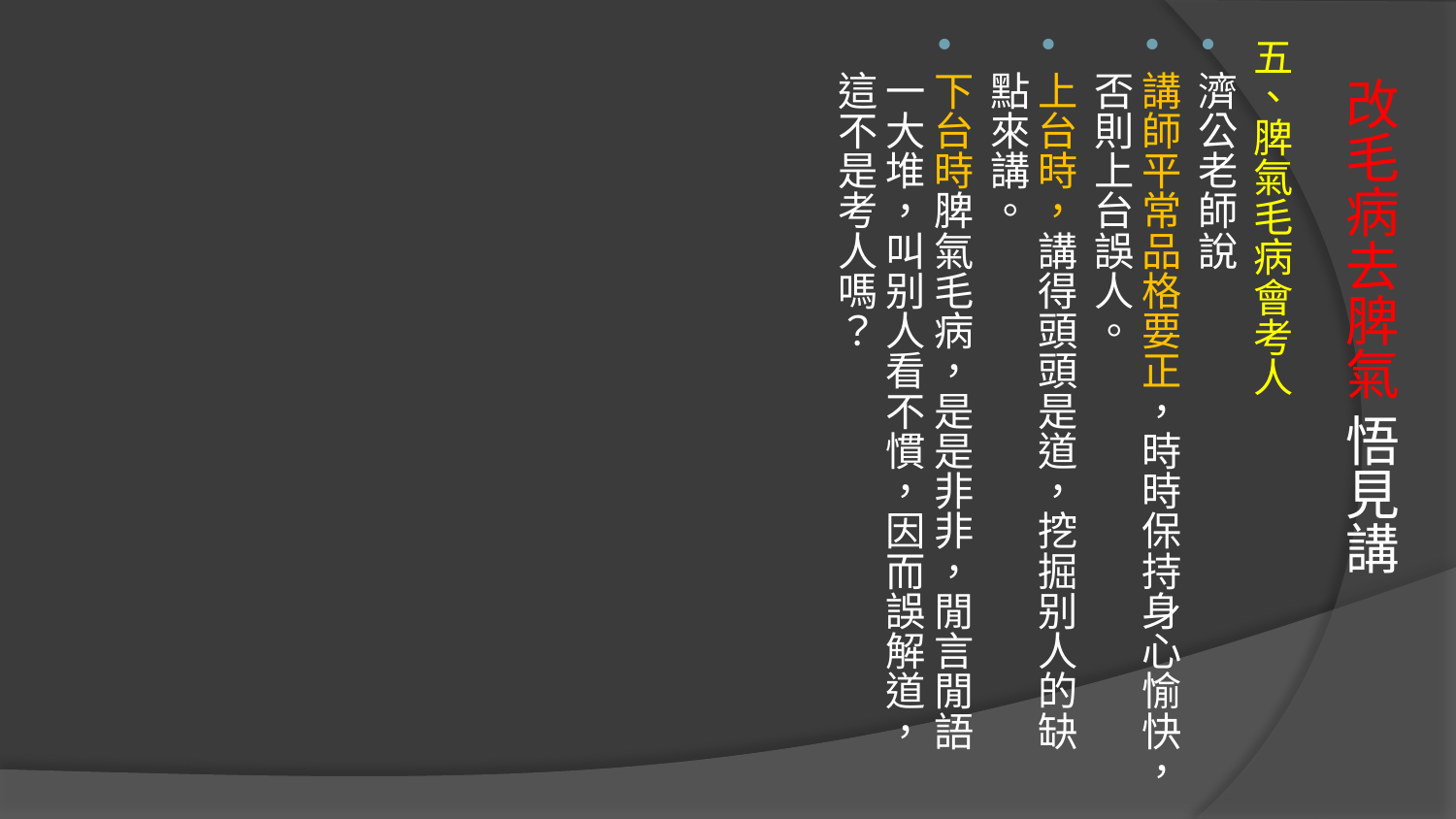

五、脾氣毛病會考人
濟公老師說
講師平常品格要正，時時保持身心愉快，否則上台誤人。
上台時，講得頭頭是道，挖掘别人的缺點來講。
下台時脾氣毛病，是是非非，閒言閒語一大堆，叫别人看不慣，因而誤解道，這不是考人嗎？

# 改毛病去脾氣 悟見講